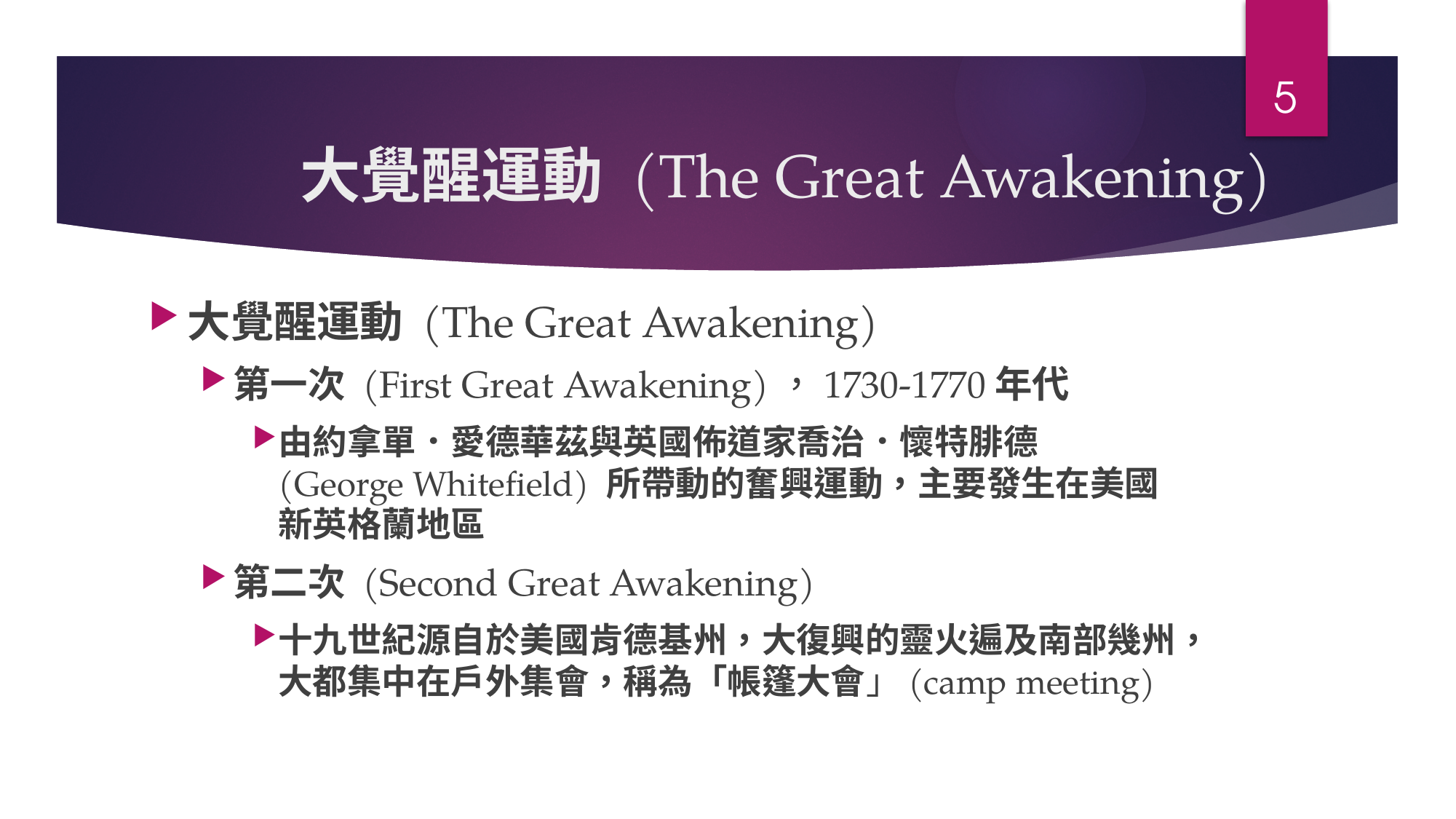

5
# 大覺醒運動 (The Great Awakening)
大覺醒運動 (The Great Awakening)
第一次 (First Great Awakening)，1730-1770年代
由約拿單．愛德華茲與英國佈道家喬治．懷特腓德 (George Whitefield) 所帶動的奮興運動，主要發生在美國新英格蘭地區
第二次 (Second Great Awakening)
十九世紀源自於美國肯德基州，大復興的靈火遍及南部幾州，大都集中在戶外集會，稱為「帳篷大會」(camp meeting)